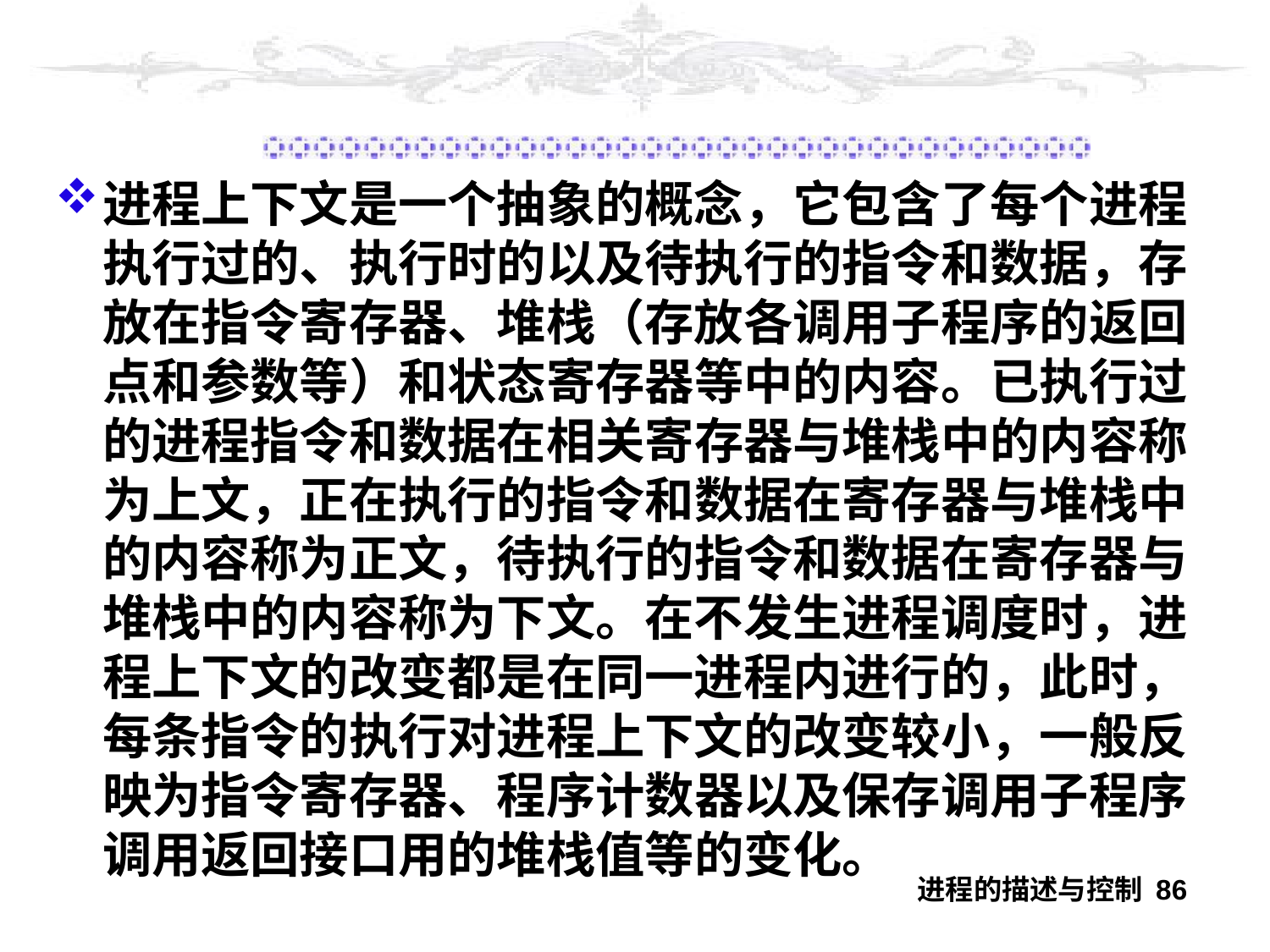

#
进程上下文是一个抽象的概念，它包含了每个进程执行过的、执行时的以及待执行的指令和数据，存放在指令寄存器、堆栈（存放各调用子程序的返回点和参数等）和状态寄存器等中的内容。已执行过的进程指令和数据在相关寄存器与堆栈中的内容称为上文，正在执行的指令和数据在寄存器与堆栈中的内容称为正文，待执行的指令和数据在寄存器与堆栈中的内容称为下文。在不发生进程调度时，进程上下文的改变都是在同一进程内进行的，此时，每条指令的执行对进程上下文的改变较小，一般反映为指令寄存器、程序计数器以及保存调用子程序调用返回接口用的堆栈值等的变化。